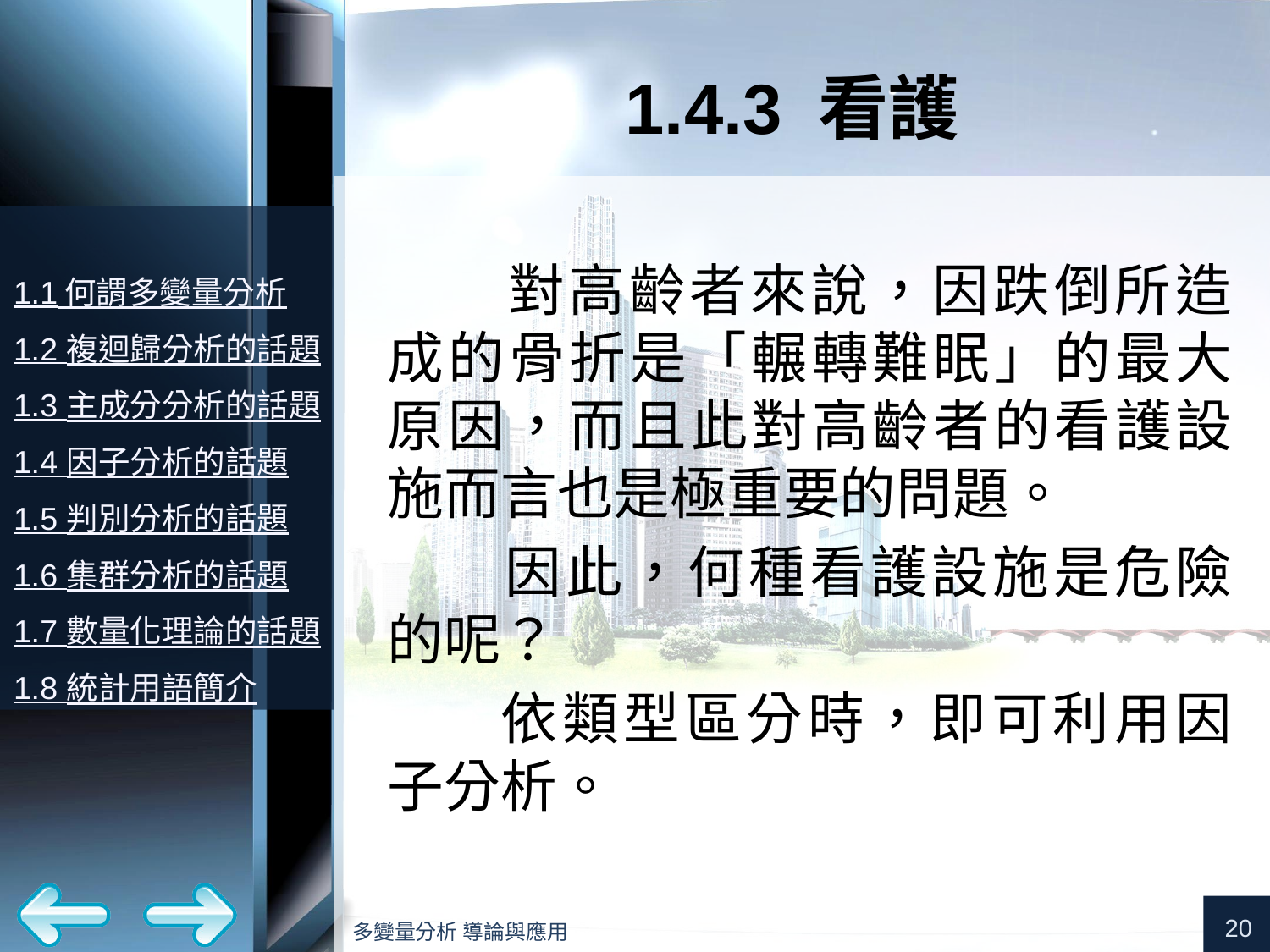

# 1.4.3 看護
對高齡者來說，因跌倒所造成的骨折是「輾轉難眠」的最大原因，而且此對高齡者的看護設施而言也是極重要的問題。
因此，何種看護設施是危險的呢？
依類型區分時，即可利用因子分析。
20
多變量分析 導論與應用